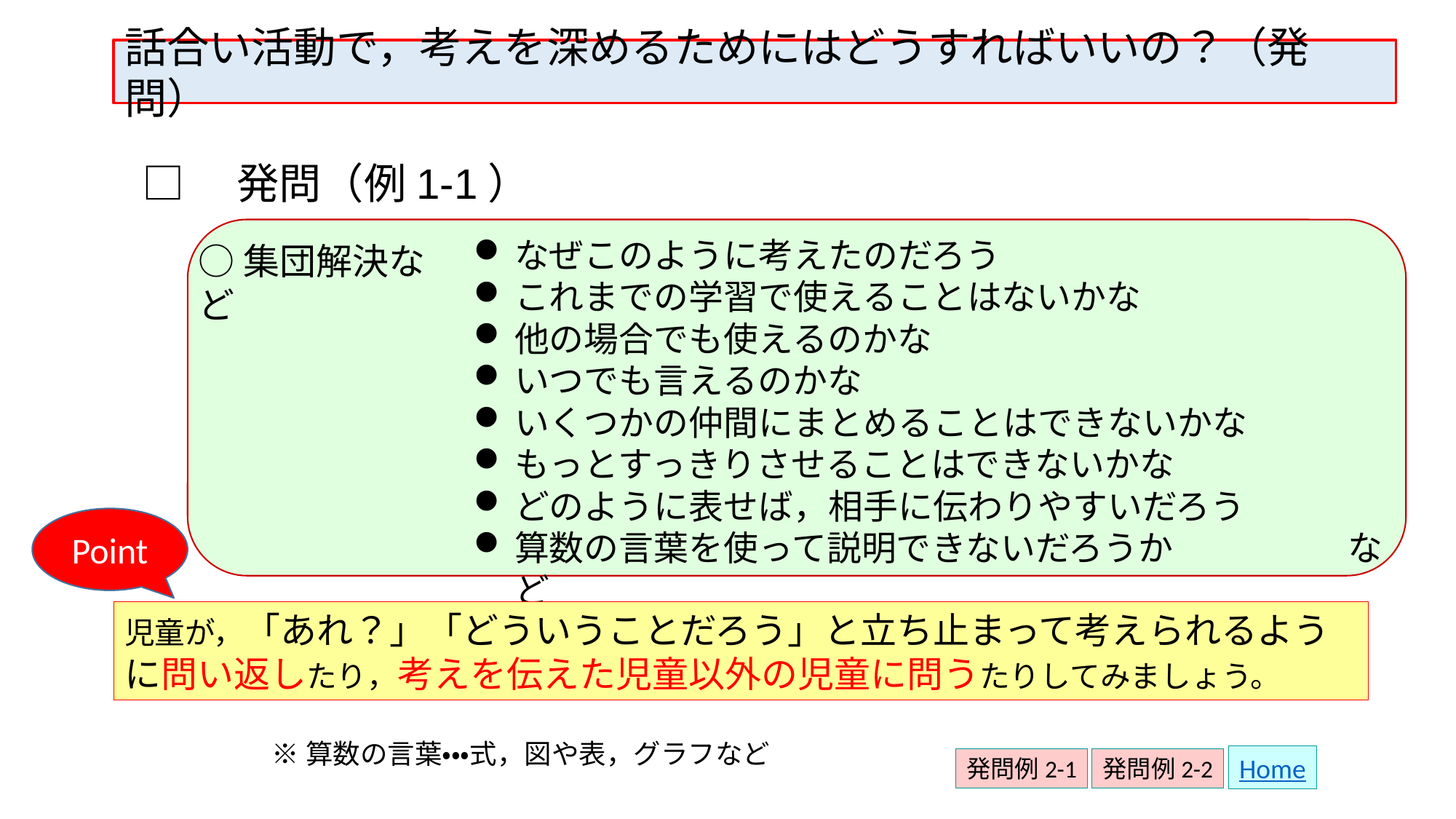

話合い活動で，考えを深めるためにはどうすればいいの？（発問）
□　発問（例1-1）

なぜこのように考えたのだろう
これまでの学習で使えることはないかな
他の場合でも使えるのかな
いつでも言えるのかな
いくつかの仲間にまとめることはできないかな
もっとすっきりさせることはできないかな
どのように表せば，相手に伝わりやすいだろう
算数の言葉を使って説明できないだろうか　　　　　など
○集団解決など
Point
児童が，「あれ？」「どういうことだろう」と立ち止まって考えられるように問い返したり，考えを伝えた児童以外の児童に問うたりしてみましょう。
※算数の言葉・・・式，図や表，グラフなど
Home
発問例2-1
発問例2-2